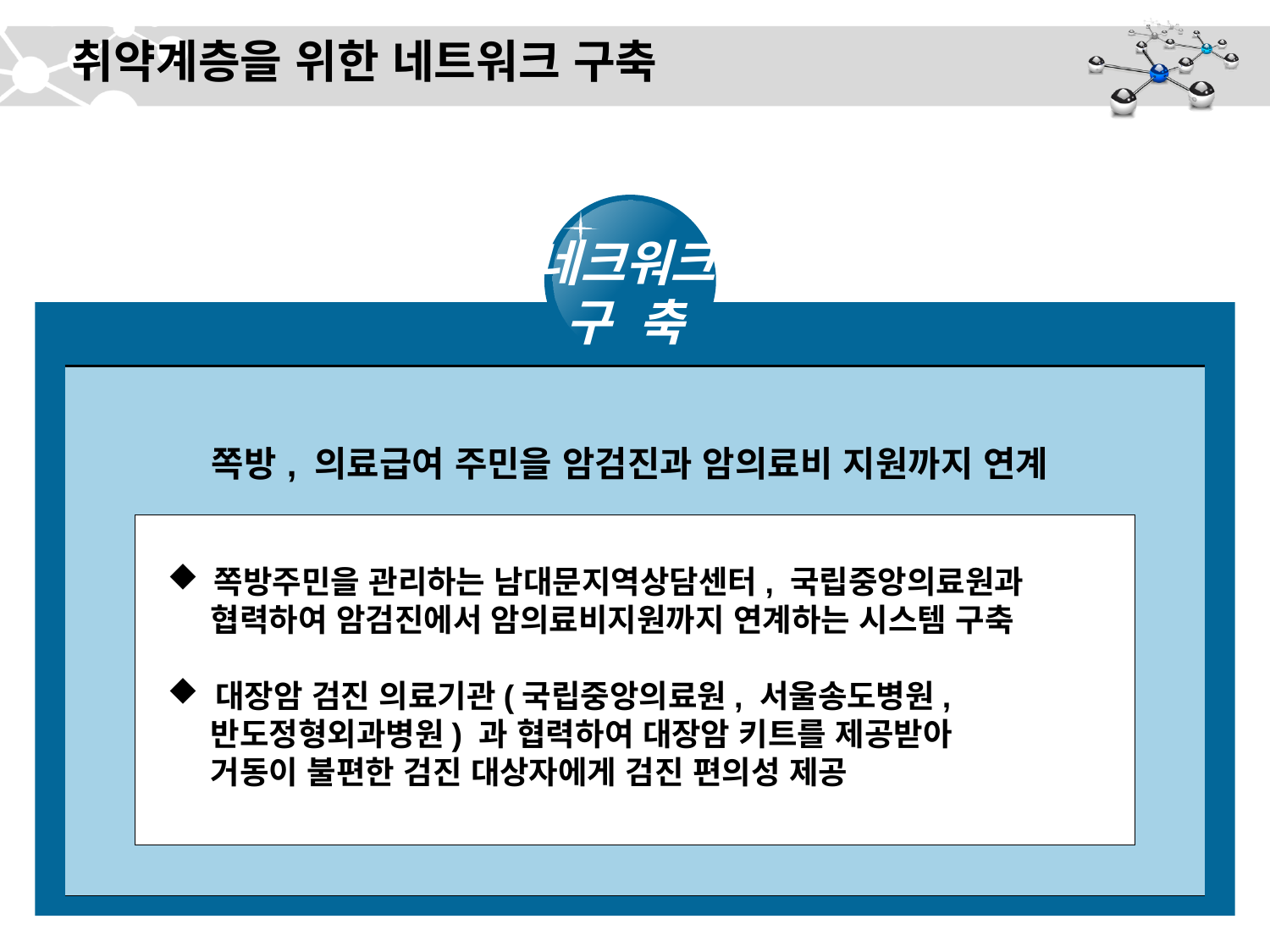

# 취약계층을 위한 네트워크 구축

네크워크
구  축

| 쪽방, 의료급여 주민을 암검진과 암의료비 지원까지 연계 |
| --- |

|  |
| --- |

 쪽방주민을 관리하는 남대문지역상담센터, 국립중앙의료원과
    협력하여 암검진에서 암의료비지원까지 연계하는 시스템 구축

 대장암 검진 의료기관(국립중앙의료원, 서울송도병원,
    반도정형외과병원) 과 협력하여 대장암 키트를 제공받아
    거동이 불편한 검진 대상자에게 검진 편의성 제공